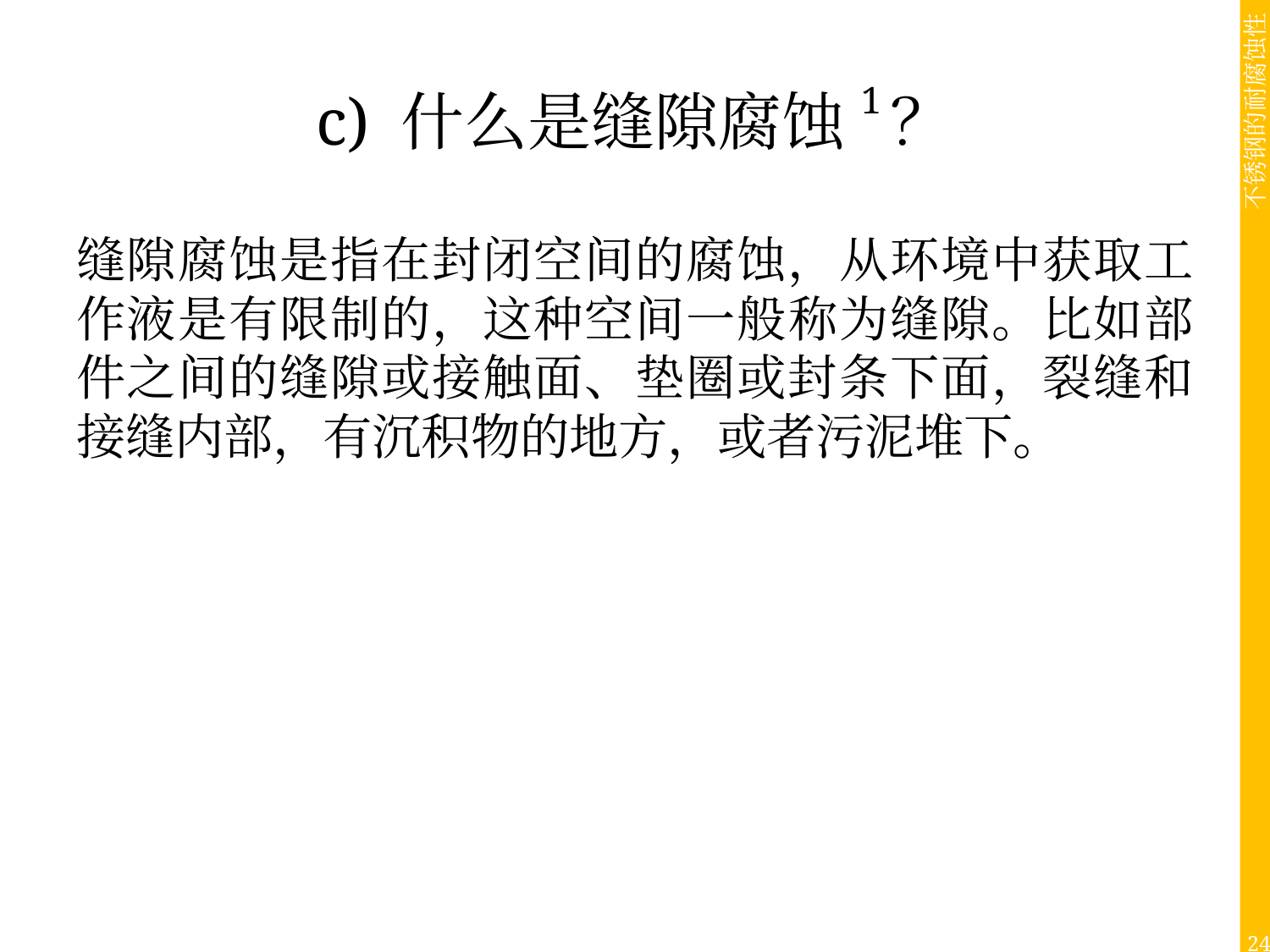

# c) 什么是缝隙腐蚀1？
缝隙腐蚀是指在封闭空间的腐蚀，从环境中获取工作液是有限制的，这种空间一般称为缝隙。比如部件之间的缝隙或接触面、垫圈或封条下面，裂缝和接缝内部，有沉积物的地方，或者污泥堆下。
24